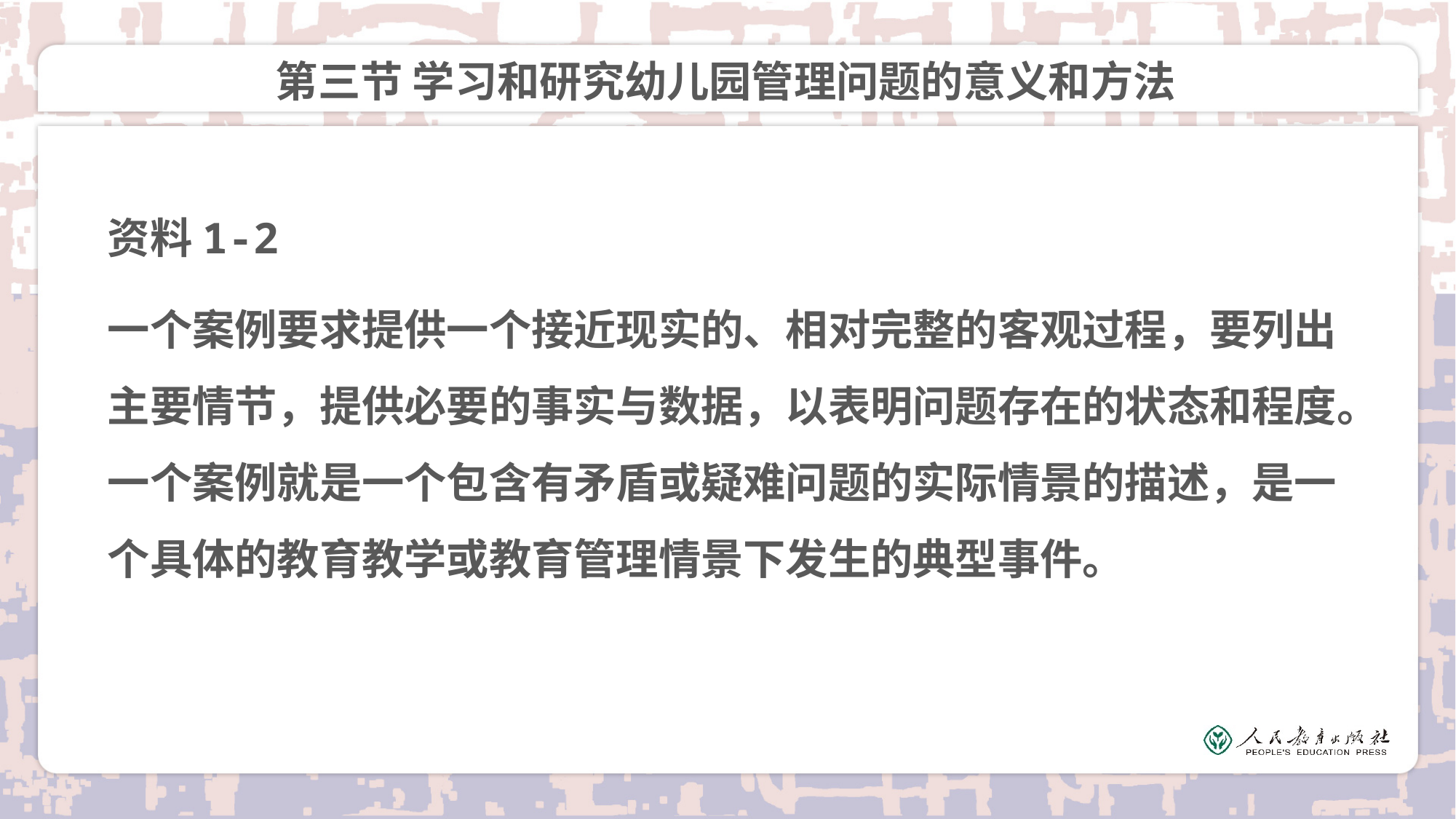

# 第三节 学习和研究幼儿园管理问题的意义和方法
资料1-2
一个案例要求提供一个接近现实的、相对完整的客观过程，要列出主要情节，提供必要的事实与数据，以表明问题存在的状态和程度。一个案例就是一个包含有矛盾或疑难问题的实际情景的描述，是一个具体的教育教学或教育管理情景下发生的典型事件。